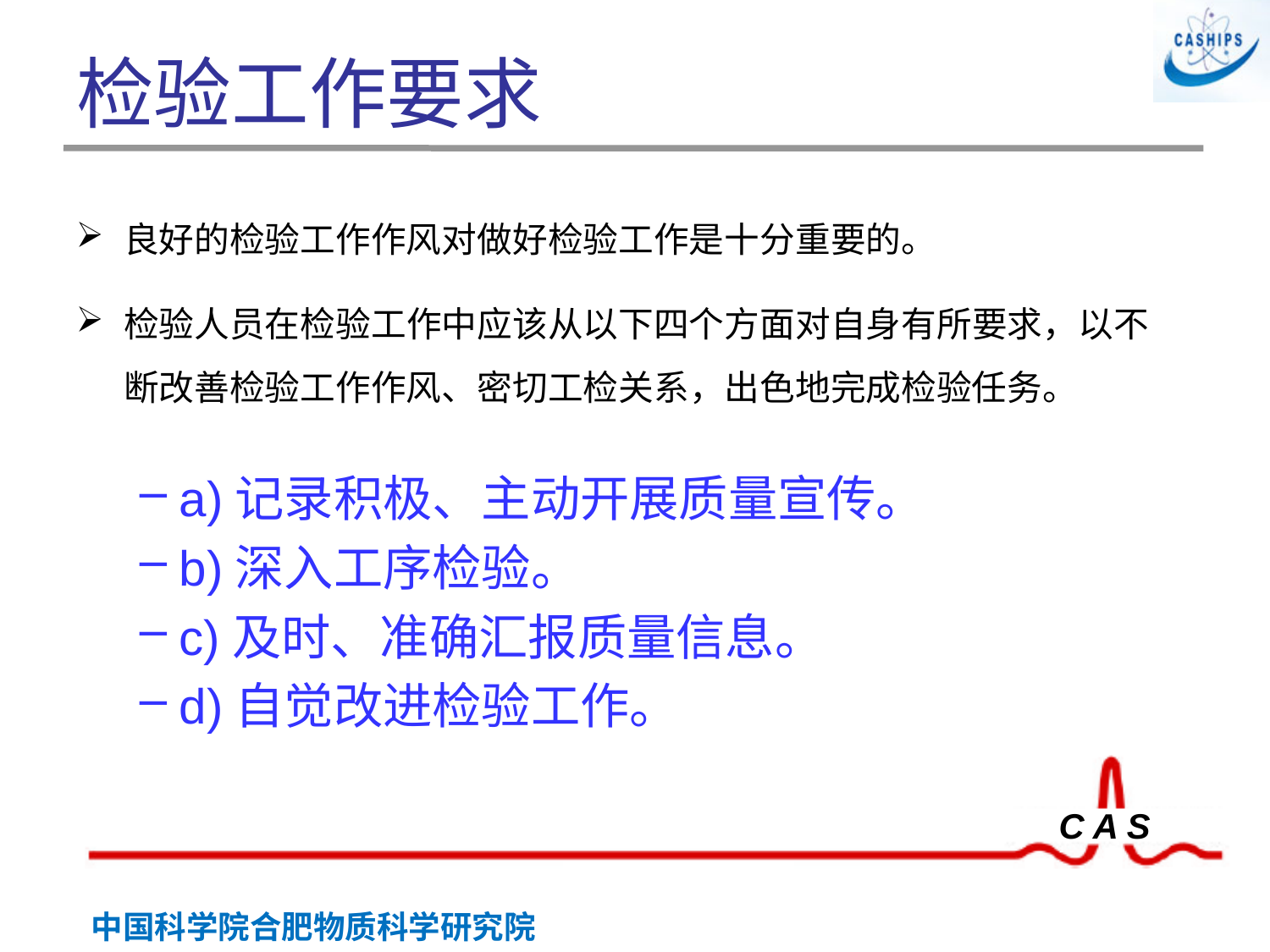

# 检验工作要求
良好的检验工作作风对做好检验工作是十分重要的。
检验人员在检验工作中应该从以下四个方面对自身有所要求，以不断改善检验工作作风、密切工检关系，出色地完成检验任务。

a)记录积极、主动开展质量宣传。
b)深入工序检验。
c)及时、准确汇报质量信息。
d)自觉改进检验工作。